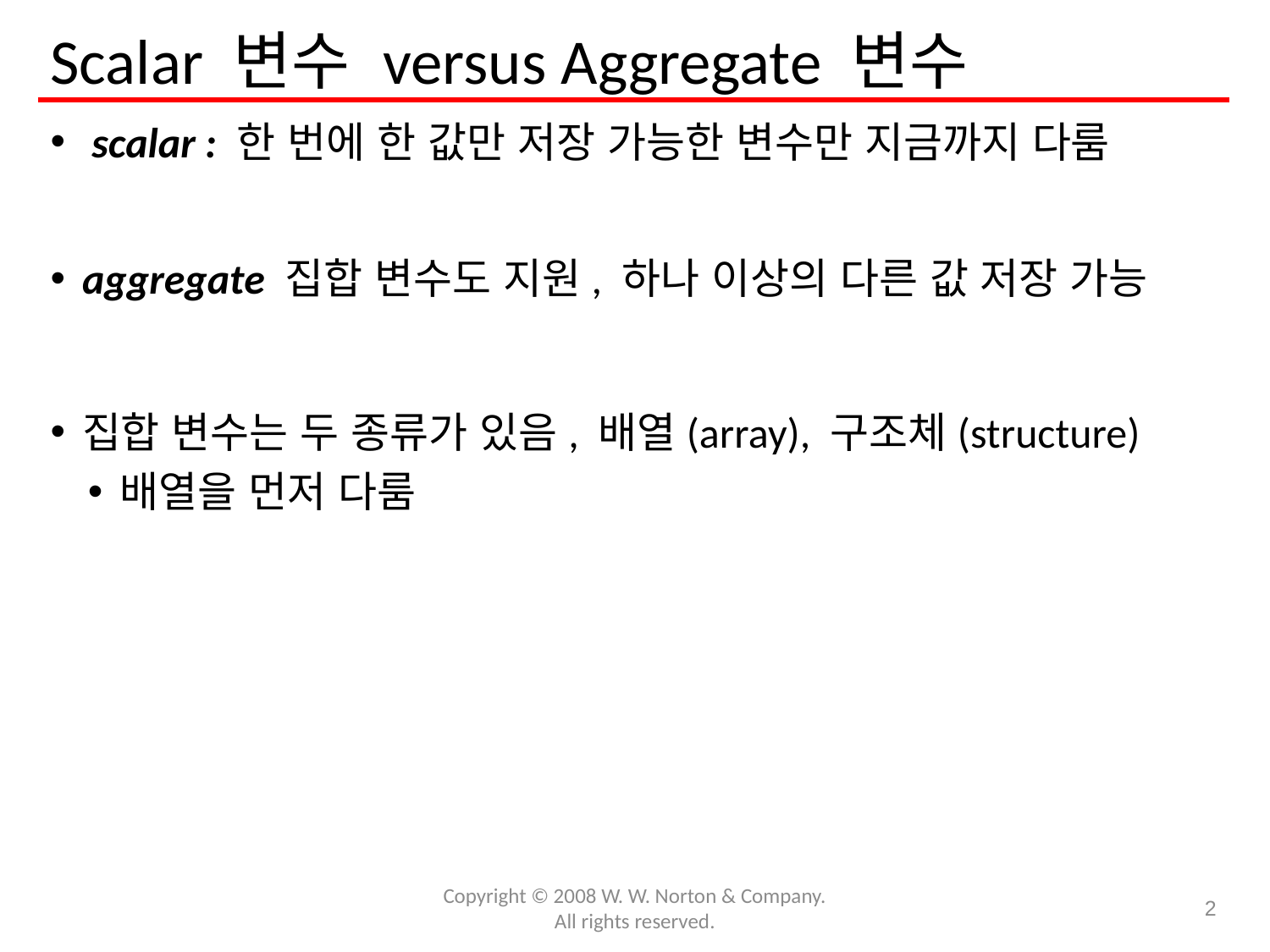

# Scalar 변수 versus Aggregate 변수
 scalar : 한 번에 한 값만 저장 가능한 변수만 지금까지 다룸

aggregate 집합 변수도 지원, 하나 이상의 다른 값 저장 가능

집합 변수는 두 종류가 있음, 배열(array), 구조체(structure)
배열을 먼저 다룸
Copyright © 2008 W. W. Norton & Company.
All rights reserved.
2